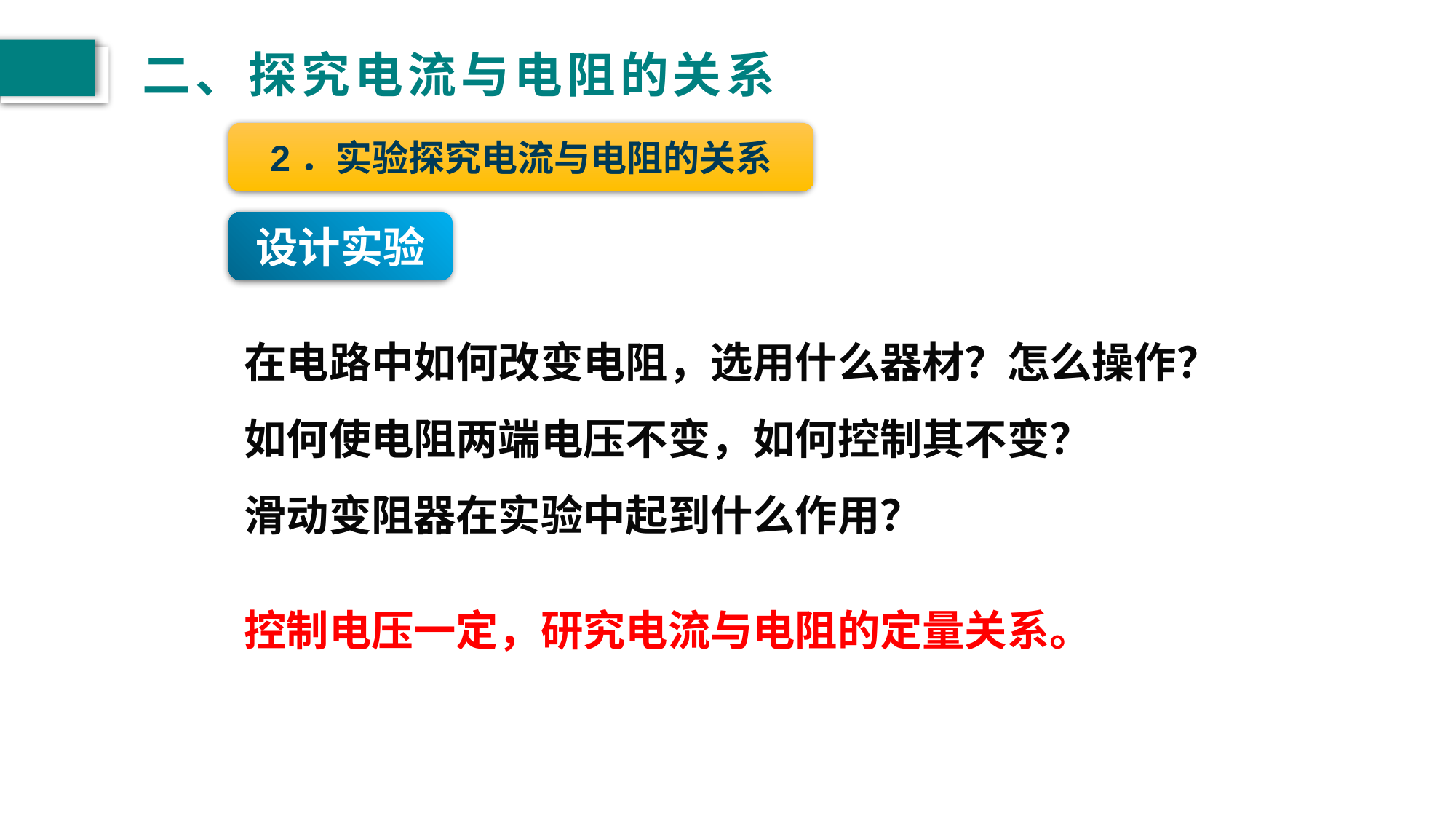

# 二、探究电流与电阻的关系
2．实验探究电流与电阻的关系
设计实验
在电路中如何改变电阻，选用什么器材？怎么操作？
如何使电阻两端电压不变，如何控制其不变？
滑动变阻器在实验中起到什么作用？
控制电压一定，研究电流与电阻的定量关系。